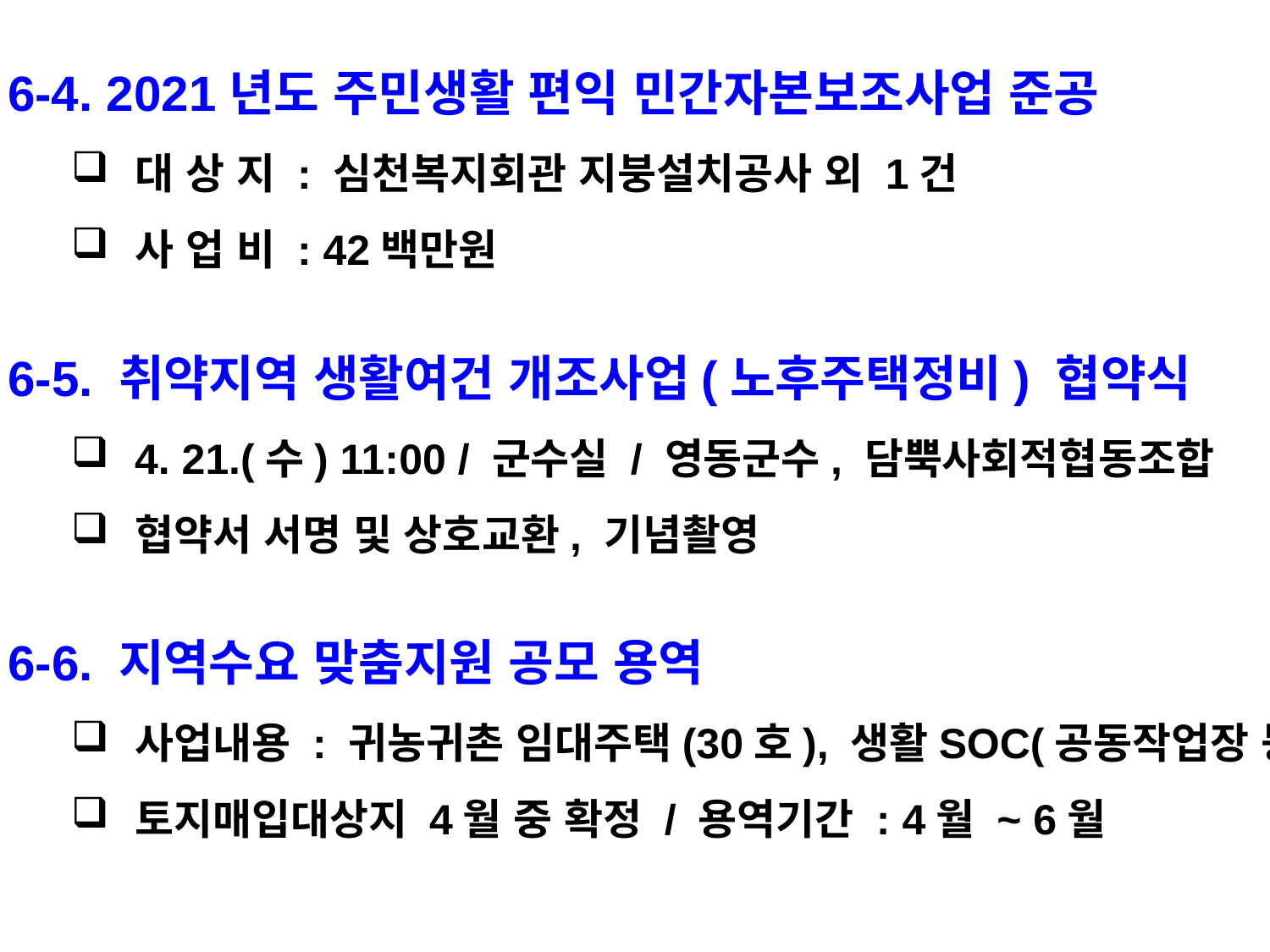

6-4. 2021년도 주민생활 편익 민간자본보조사업 준공
대 상 지 : 심천복지회관 지붕설치공사 외 1건
사 업 비 : 42백만원
6-5. 취약지역 생활여건 개조사업(노후주택정비) 협약식
4. 21.(수) 11:00 / 군수실 / 영동군수, 담뿍사회적협동조합
협약서 서명 및 상호교환, 기념촬영
6-6. 지역수요 맞춤지원 공모 용역
사업내용 : 귀농귀촌 임대주택(30호), 생활SOC(공동작업장 등)
토지매입대상지 4월 중 확정 / 용역기간 : 4월 ~ 6월